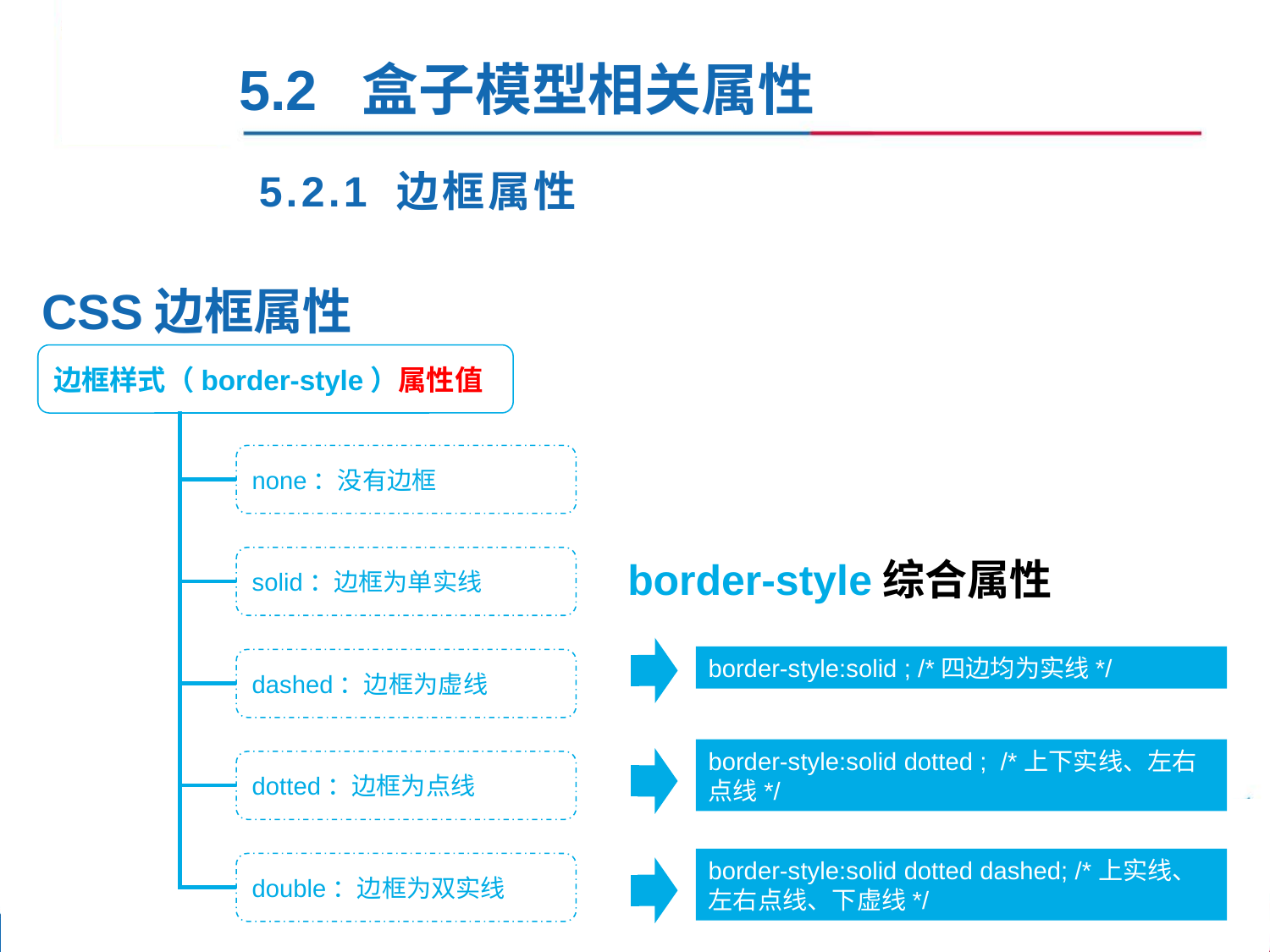

5.2  盒子模型相关属性

5.2.1 边框属性
CSS边框属性
边框样式（border-style）属性值
none：没有边框
solid：边框为单实线
dashed：边框为虚线
dotted：边框为点线
double：边框为双实线
border-style综合属性

border-style:solid ; /*四边均为实线*/
border-style:solid dotted ;  /*上下实线、左右点线*/

border-style:solid dotted dashed; /*上实线、左右点线、下虚线*/